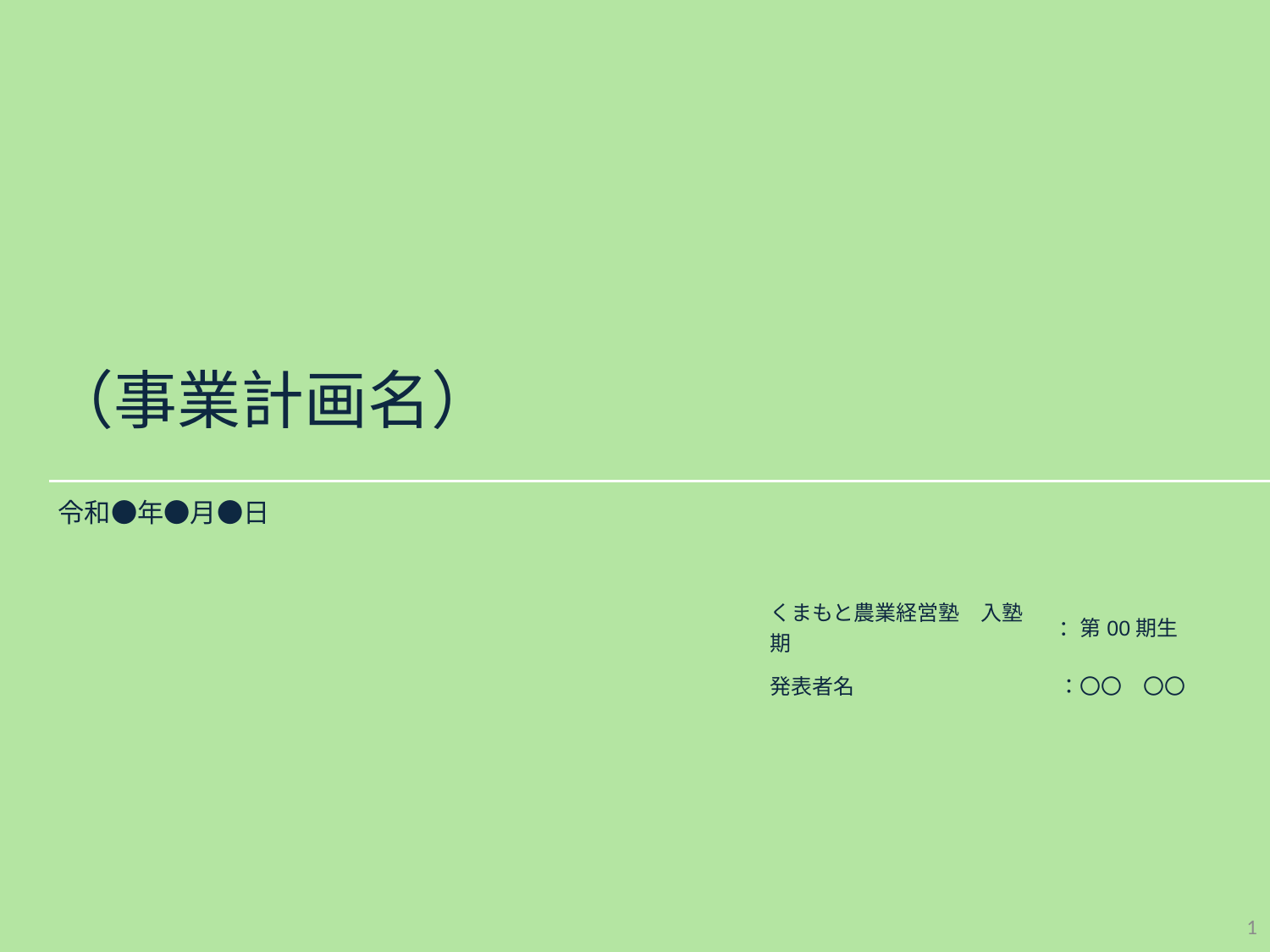

（事業計画名）
令和●年●月●日
| くまもと農業経営塾　入塾期 | ：第00期生 |
| --- | --- |
| 発表者名 | ：〇〇　〇〇 |
1